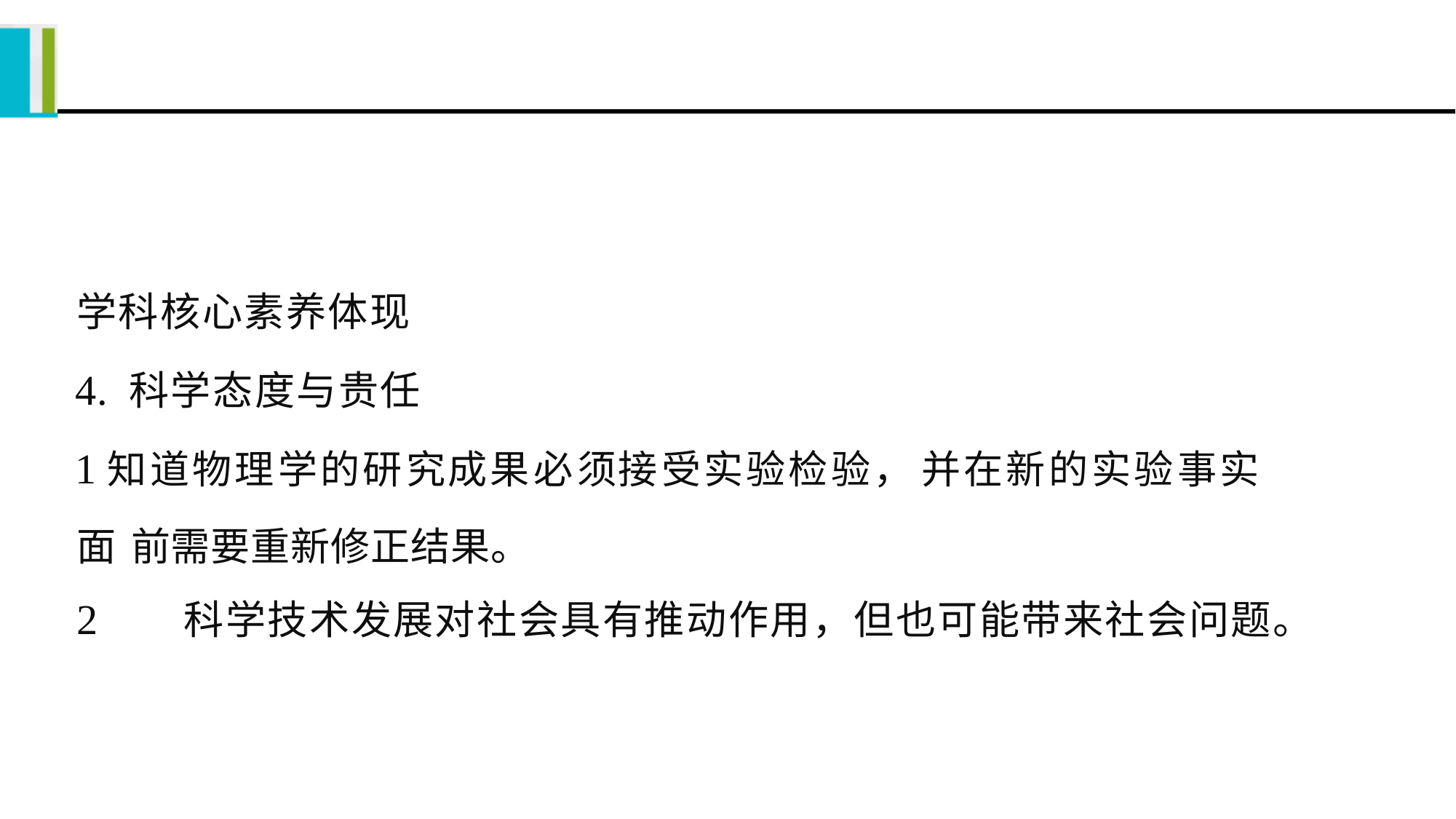

#
学科核心素养体现
4. 科学态度与贵任
1知道物理学的研究成果必须接受实验检验， 并在新的实验事实 面 前需要重新修正结果。
2
科学技术发展对社会具有推动作用，但也可能带来社会问题。